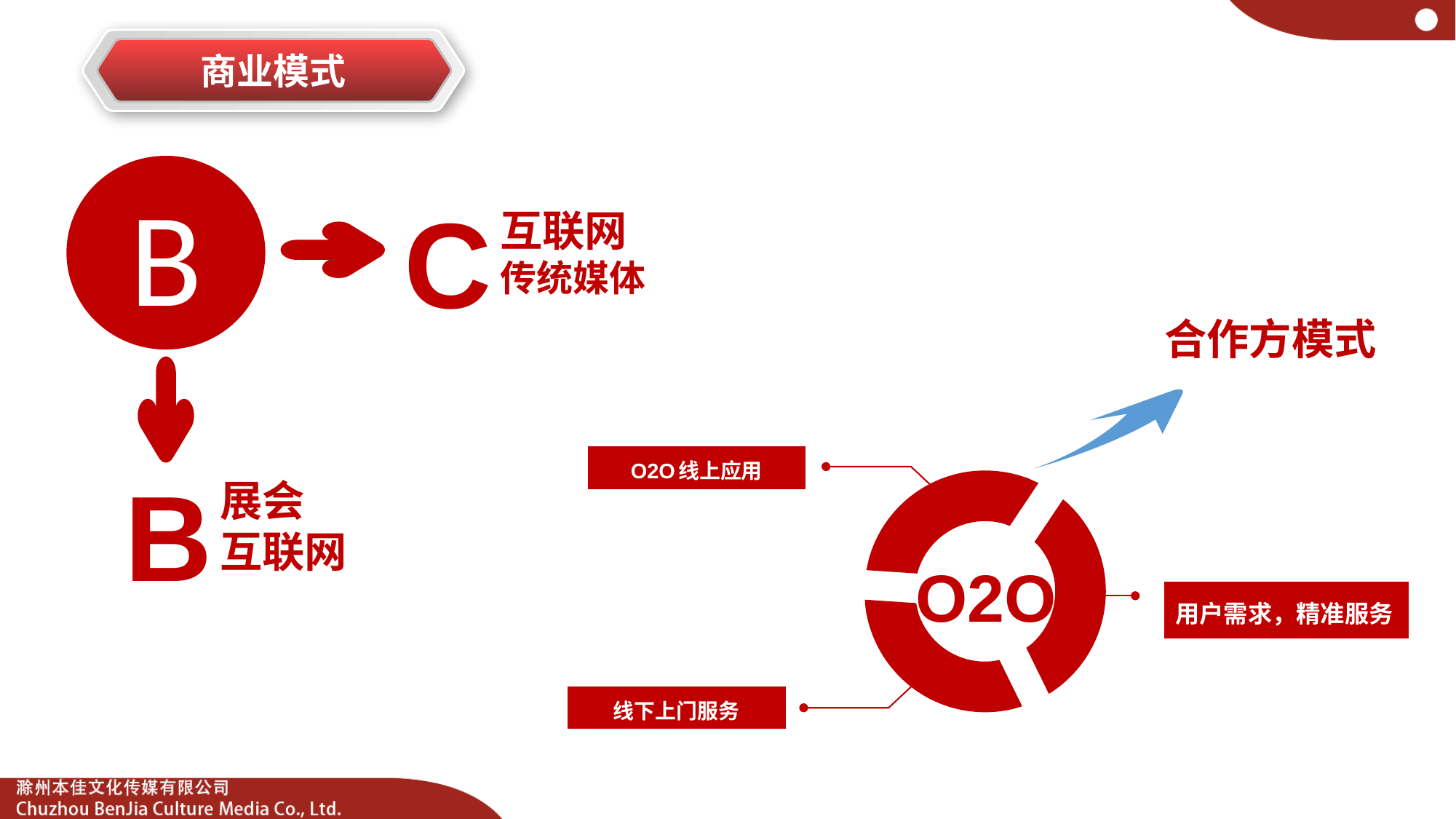

# 商业模式

B

互联网
传统媒体
C
合作方模式

O2O线上应用

用户需求，精准服务

线下上门服务
展会
互联网
B
O2O